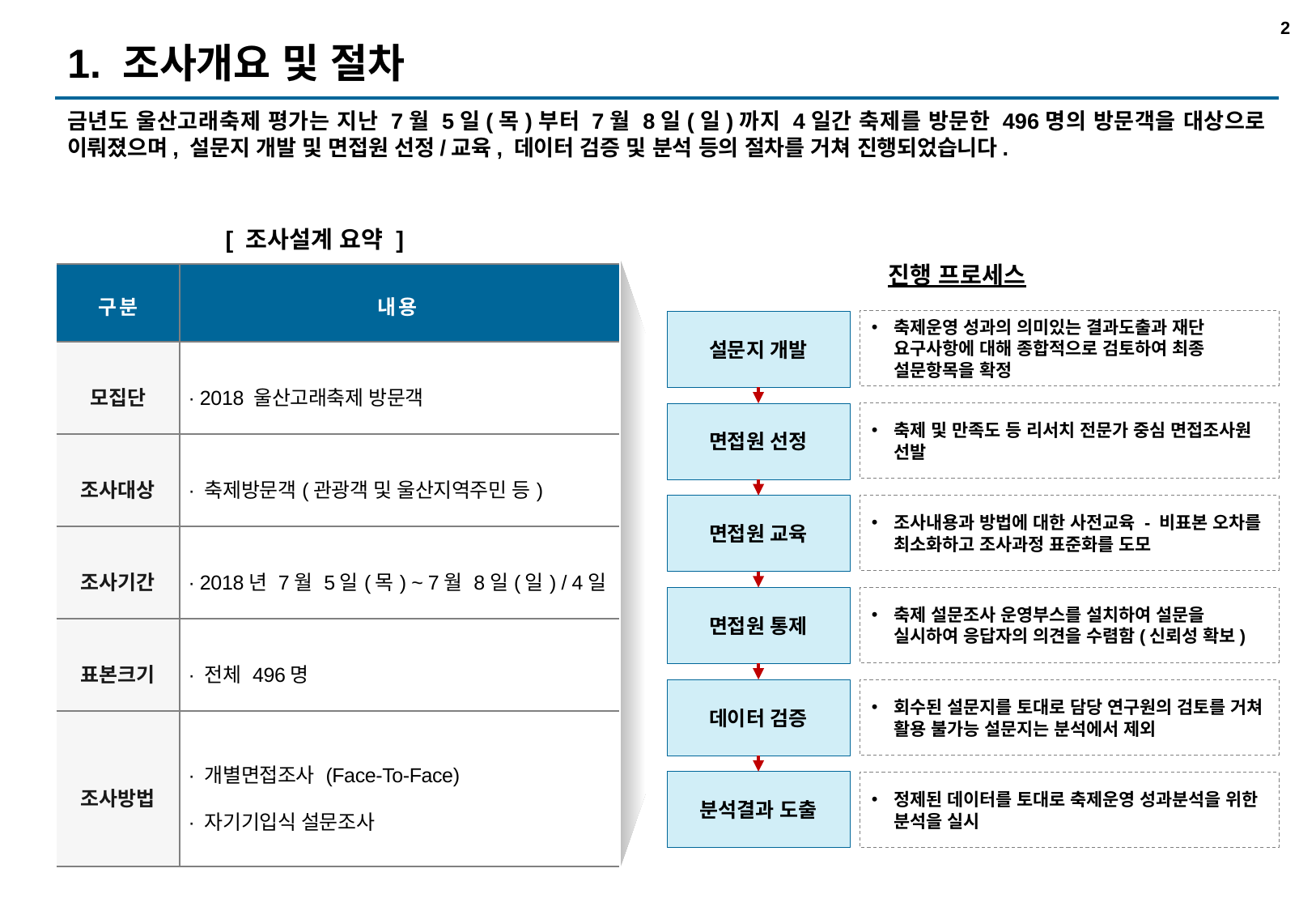

# 1. 조사개요 및 절차
금년도 울산고래축제 평가는 지난 7월 5일(목)부터 7월 8일(일)까지 4일간 축제를 방문한 496명의 방문객을 대상으로 이뤄졌으며, 설문지 개발 및 면접원 선정/교육, 데이터 검증 및 분석 등의 절차를 거쳐 진행되었습니다.
[ 조사설계 요약 ]
진행 프로세스
| 구 분 | 내 용 |
| --- | --- |
| 모집단 | · 2018 울산고래축제 방문객 |
| 조사대상 | · 축제방문객(관광객 및 울산지역주민 등) |
| 조사기간 | · 2018년 7월 5일(목) ~ 7월 8일(일) / 4일 |
| 표본크기 | · 전체 496명 |
| 조사방법 | · 개별면접조사 (Face-To-Face) · 자기기입식 설문조사 |

축제운영 성과의 의미있는 결과도출과 재단 요구사항에 대해 종합적으로 검토하여 최종 설문항목을 확정
설문지 개발
축제 및 만족도 등 리서치 전문가 중심 면접조사원 선발
면접원 선정
조사내용과 방법에 대한 사전교육 - 비표본 오차를 최소화하고 조사과정 표준화를 도모
면접원 교육

면접원 통제
축제 설문조사 운영부스를 설치하여 설문을 실시하여 응답자의 의견을 수렴함(신뢰성 확보)
데이터 검증
회수된 설문지를 토대로 담당 연구원의 검토를 거쳐 활용 불가능 설문지는 분석에서 제외
분석결과 도출
정제된 데이터를 토대로 축제운영 성과분석을 위한 분석을 실시